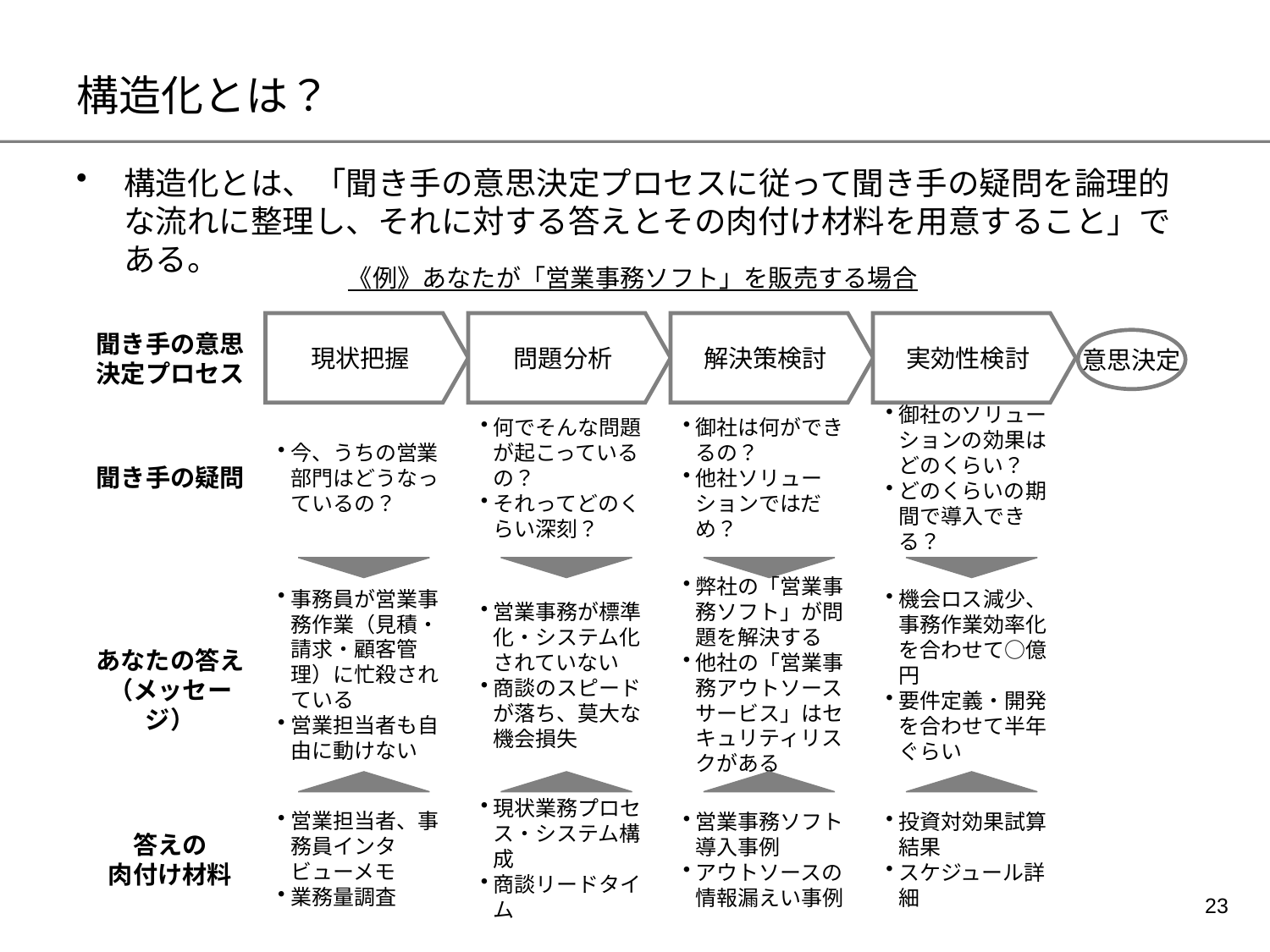

# 構造化とは？
構造化とは、「聞き手の意思決定プロセスに従って聞き手の疑問を論理的な流れに整理し、それに対する答えとその肉付け材料を用意すること」である。
《例》あなたが「営業事務ソフト」を販売する場合
現状把握
問題分析
解決策検討
実効性検討
聞き手の意思
決定プロセス
意思決定
御社のソリューションの効果はどのくらい？
どのくらいの期間で導入できる？
何でそんな問題が起こっているの？
それってどのくらい深刻？
御社は何ができるの？
他社ソリューションではだめ？
今、うちの営業部門はどうなっているの？
聞き手の疑問

弊社の「営業事務ソフト」が問題を解決する
他社の「営業事務アウトソースサービス」はセキュリティリスクがある
事務員が営業事務作業（見積・請求・顧客管理）に忙殺されている
営業担当者も自由に動けない
営業事務が標準化・システム化されていない
商談のスピードが落ち、莫大な機会損失
機会ロス減少、事務作業効率化を合わせて○億円
要件定義・開発を合わせて半年ぐらい
あなたの答え
（メッセージ）

営業事務ソフト導入事例
アウトソースの情報漏えい事例
営業担当者、事務員インタビューメモ
業務量調査
現状業務プロセス・システム構成
商談リードタイム
投資対効果試算結果
スケジュール詳細
答えの
肉付け材料
23